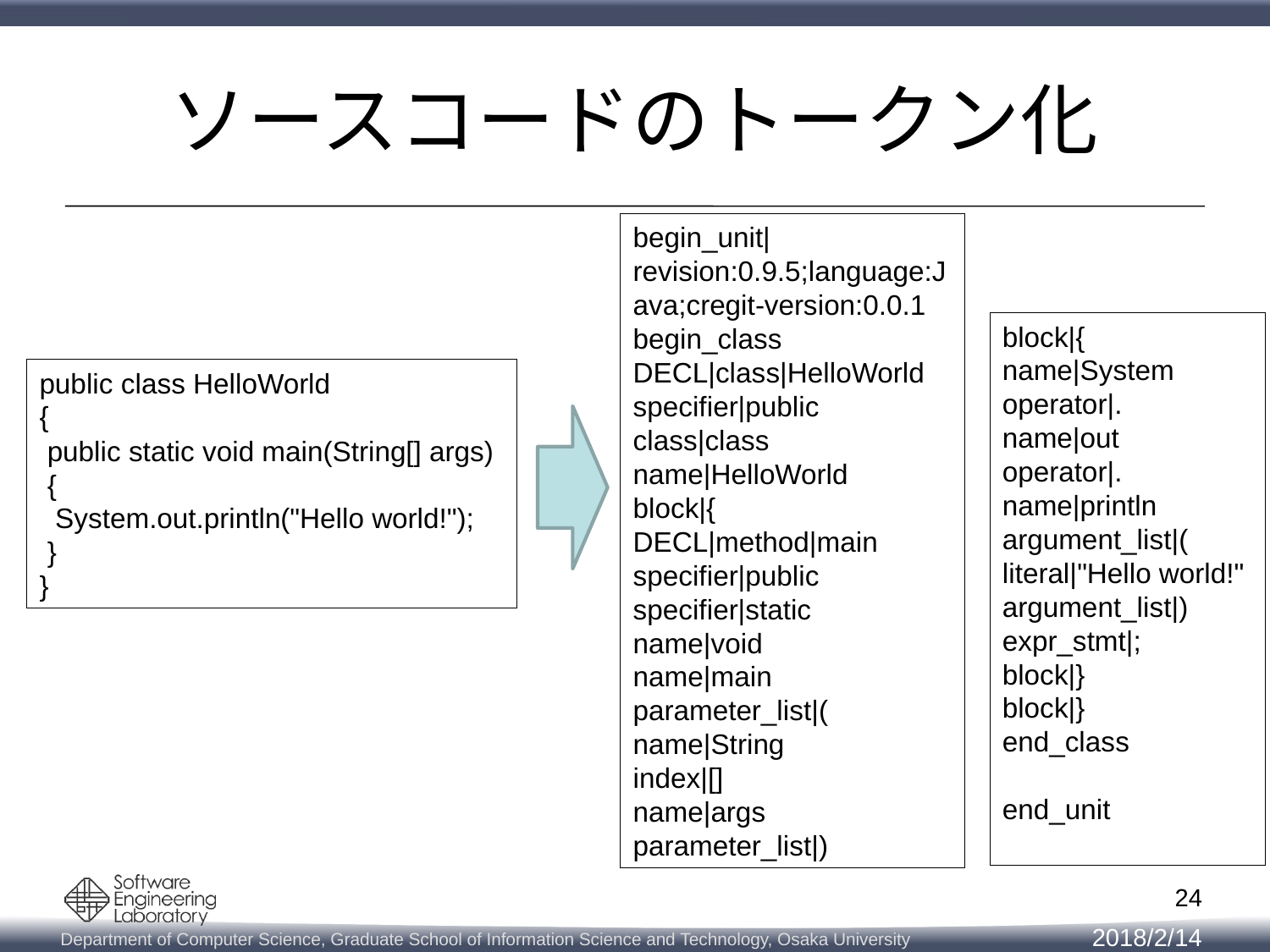

# ソースコードのトークン化
begin_unit|revision:0.9.5;language:Java;cregit-version:0.0.1
begin_class
DECL|class|HelloWorld
specifier|public
class|class
name|HelloWorld
block|{
DECL|method|main
specifier|public
specifier|static
name|void
name|main
parameter_list|(
name|String
index|[]
name|args
parameter_list|)
block|{
name|System
operator|.
name|out
operator|.
name|println
argument_list|(
literal|"Hello world!"
argument_list|)
expr_stmt|;
block|}
block|}
end_class

end_unit

public class HelloWorld
{
 public static void main(String[] args)
 {
  System.out.println("Hello world!");
 }
}

24
2018/2/14